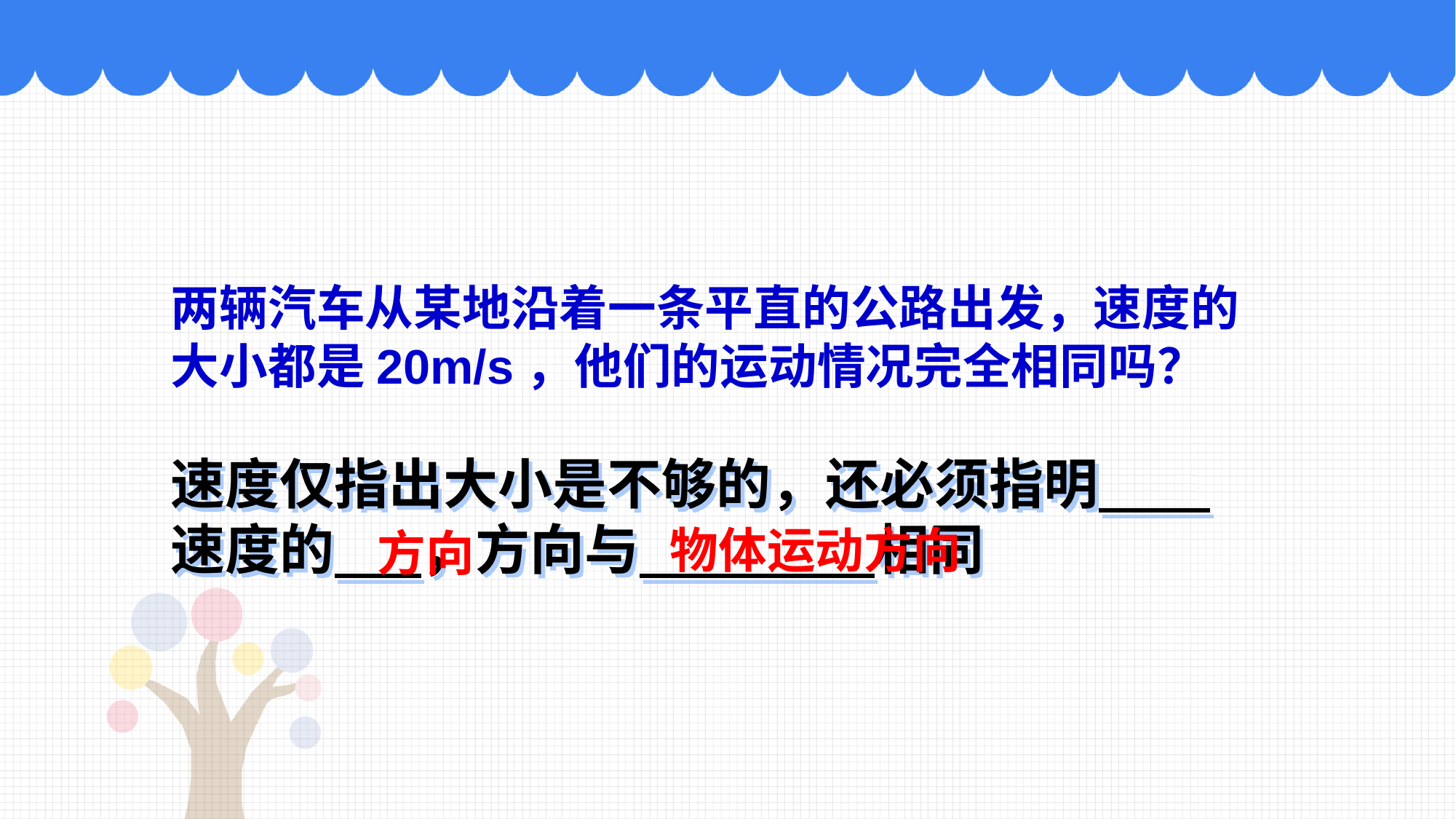

两辆汽车从某地沿着一条平直的公路出发，速度的大小都是20m/s，他们的运动情况完全相同吗？
速度仅指出大小是不够的，还必须指明
速度的       ，方向与                   相同
物体运动方向
方向